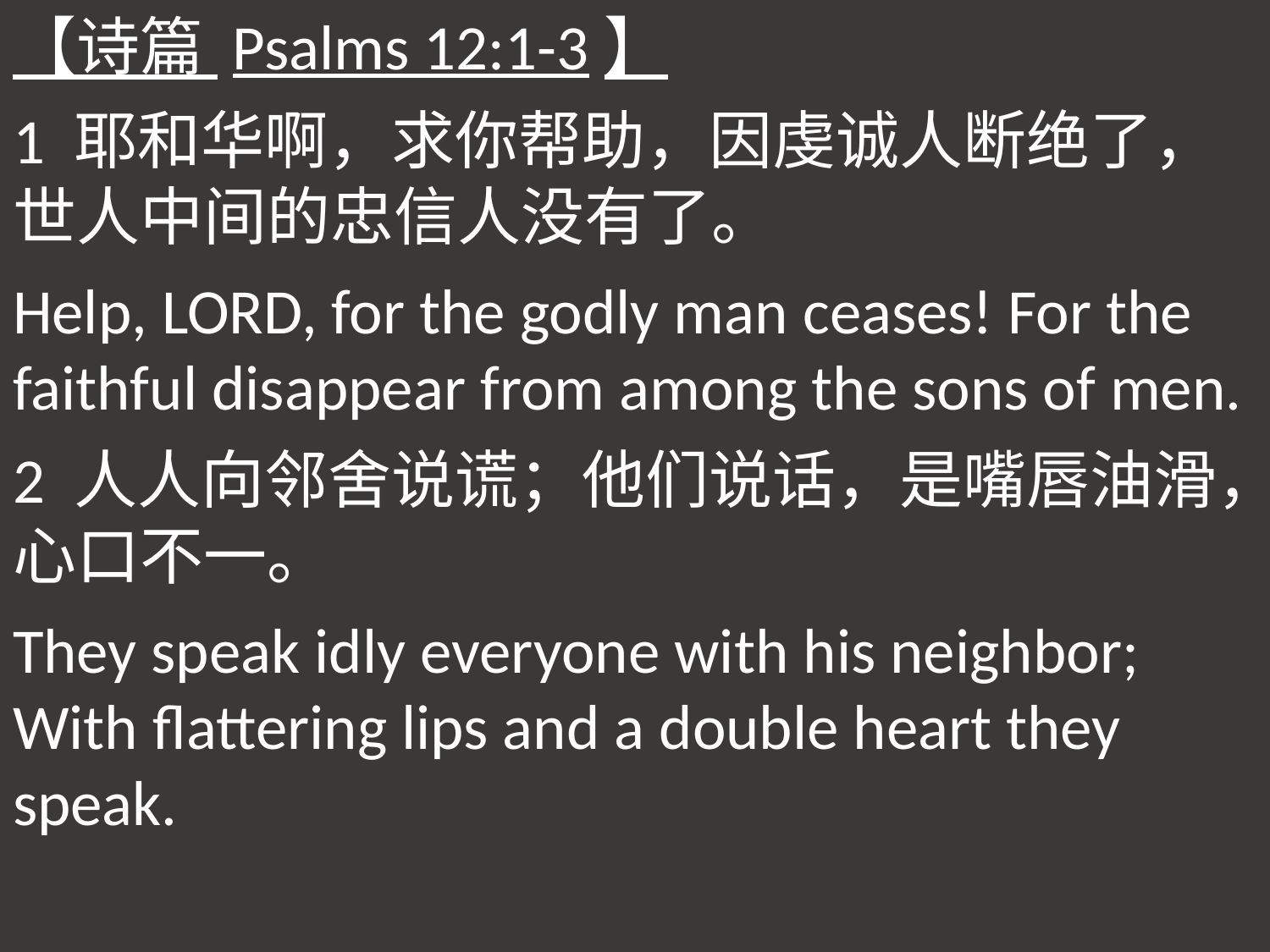

【诗篇 Psalms 12:1-3】
1 耶和华啊，求你帮助，因虔诚人断绝了，世人中间的忠信人没有了。
Help, LORD, for the godly man ceases! For the faithful disappear from among the sons of men.
2 人人向邻舍说谎；他们说话，是嘴唇油滑，心口不一。
They speak idly everyone with his neighbor; With flattering lips and a double heart they speak.